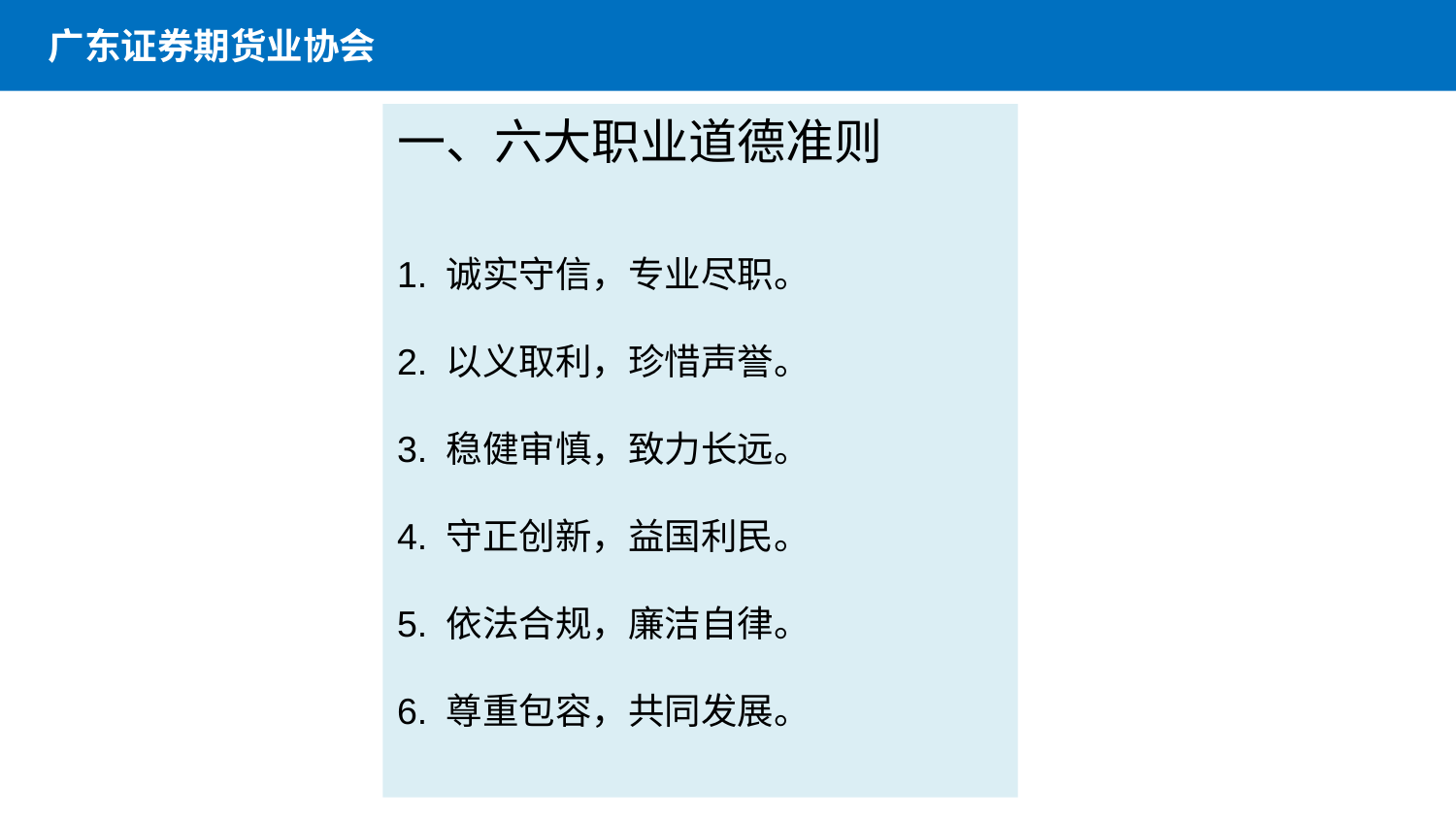

广东证券期货业协会
一、六大职业道德准则

1. 诚实守信，专业尽职。
2. 以义取利，珍惜声誉。
3. 稳健审慎，致力长远。
4. 守正创新，益国利民。
5. 依法合规，廉洁自律。
6. 尊重包容，共同发展。